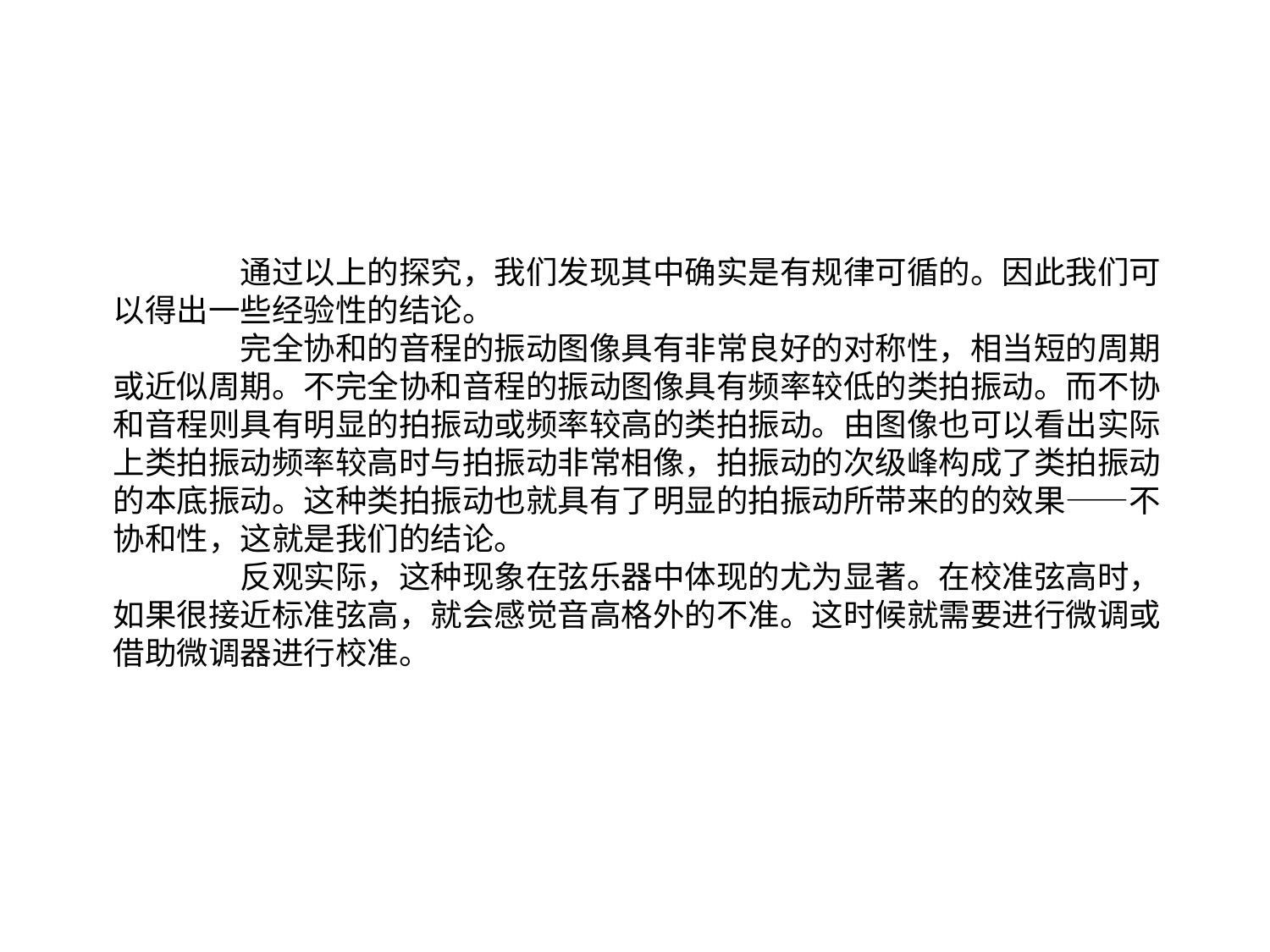

通过以上的探究，我们发现其中确实是有规律可循的。因此我们可以得出一些经验性的结论。
	完全协和的音程的振动图像具有非常良好的对称性，相当短的周期或近似周期。不完全协和音程的振动图像具有频率较低的类拍振动。而不协和音程则具有明显的拍振动或频率较高的类拍振动。由图像也可以看出实际上类拍振动频率较高时与拍振动非常相像，拍振动的次级峰构成了类拍振动的本底振动。这种类拍振动也就具有了明显的拍振动所带来的的效果——不协和性，这就是我们的结论。
	反观实际，这种现象在弦乐器中体现的尤为显著。在校准弦高时，如果很接近标准弦高，就会感觉音高格外的不准。这时候就需要进行微调或借助微调器进行校准。